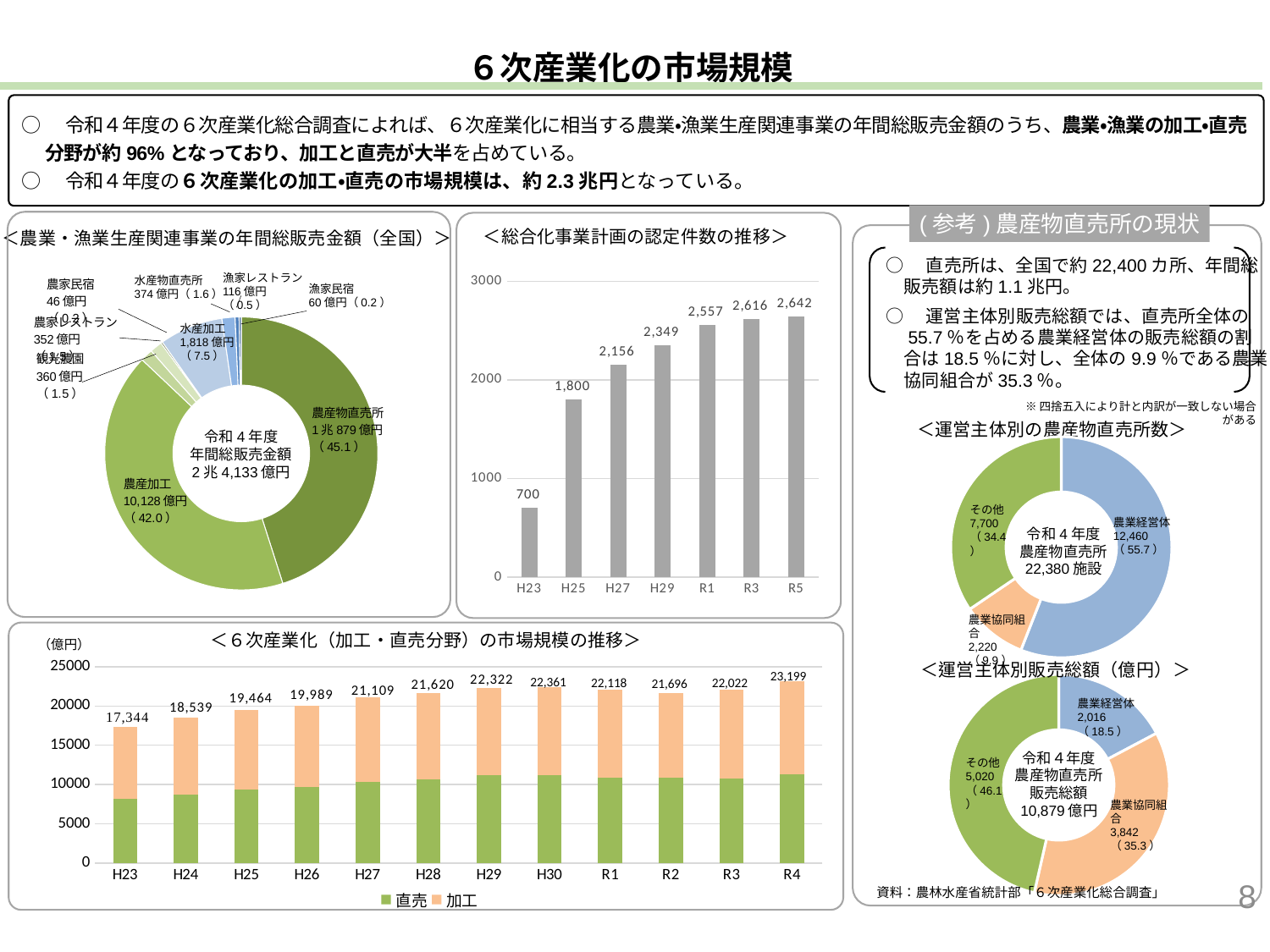

# ６次産業化の市場規模
○　令和４年度の６次産業化総合調査によれば、６次産業化に相当する農業・漁業生産関連事業の年間総販売金額のうち、農業・漁業の加工・直売分野が約96%となっており、加工と直売が大半を占めている。
○　令和４年度の６次産業化の加工・直売の市場規模は、約2.3兆円となっている。
(参考)農産物直売所の現状

＜総合化事業計画の認定件数の推移＞
＜農業・漁業生産関連事業の年間総販売金額（全国）＞

○　直売所は、全国で約22,400カ所、年間総
　販売額は約1.1兆円。

○　運営主体別販売総額では、直売所全体の
　55.7％を占める農業経営体の販売総額の割
　合は18.5％に対し、全体の9.9％である農業
　協同組合が35.3％。

### Chart

| Category | 系列 1 |
|---|---|
| H23 | 700.0 |
| H25 | 1800.0 |
| H27 | 2156.0 |
| H29 | 2349.0 |
| R1 | 2557.0 |
| R3 | 2616.0 |
| R5 | 2642.0 |
漁家レストラン
116億円（0.5）
水産物直売所
374億円（1.6）

### Chart

| Category | 売上高 |
|---|---|
| 農産物直売所 | 1087897000000.0 |
| 農産加工 | 1012818000000.0 |
| 観光農園 | 35999000000.0 |
| 農家レストラン | 35236000000.0 |
| 農家民宿 | 4565000000.0 |
| 水産加工 | 181820000000.0 |
| 水産物直売所 | 37410000000.0 |
| 漁家レストラン | 11598000000.0 |
| 漁家民宿 | 5986000000.0 |
漁家民宿
60億円（0.2）
水産加工
1,818億円
（7.5）
※四捨五入により計と内訳が一致しない場合がある
＜運営主体別の農産物直売所数＞
令和4年度
年間総販売金額
2兆4,133億円

### Chart

| Category |  |
|---|---|
| 農業経営体 | 12690.0 |
| 農業協同組合 | 2170.0 |
| その他 | 7820.0 |
その他
7,700
（34.4）
農業経営体
12,460
（55.7）
令和4年度
農産物直売所
22,380施設
農業協同組合
2,220
（9.9）

＜６次産業化（加工・直売分野）の市場規模の推移＞
（億円）
＜運営主体別販売総額（億円）＞

### Chart

| Category | 直売 | 加工 |
|---|---|---|
| H23 | 8203.0 | 9140.0 |
| H24 | 8759.0 | 9780.0 |
| H25 | 9338.0 | 10126.0 |
| H26 | 9688.0 | 10301.0 |
| H27 | 10339.0 | 10770.01 |
| H28 | 10696.85 | 10923.57 |
| H29 | 11174.85 | 11157.43 |
| H30 | 11188.12 | 11173.17 |
| R1 | 10898.59 | 11219.91 |
| R2 | 10850.099999999999 | 10846.3 |
| R3 | 10788.43 | 11234.0 |
| R4 | 11253.07 | 11946.38 |
22,361
22,118
22,022
21,696
23,199

### Chart

| Category |  |
|---|---|
| 農業経営体 | 1805.0 |
| 農業協同組合 | 3800.0 |
| その他 | 4859.0 |
農業経営体
2,016
（18.5）
令和４年度
農産物直売所
販売総額
10,879億円
その他
5,020
（46.1）
農業協同組合
3,842
（35.3）
8
資料：農林水産省統計部「６次産業化総合調査」